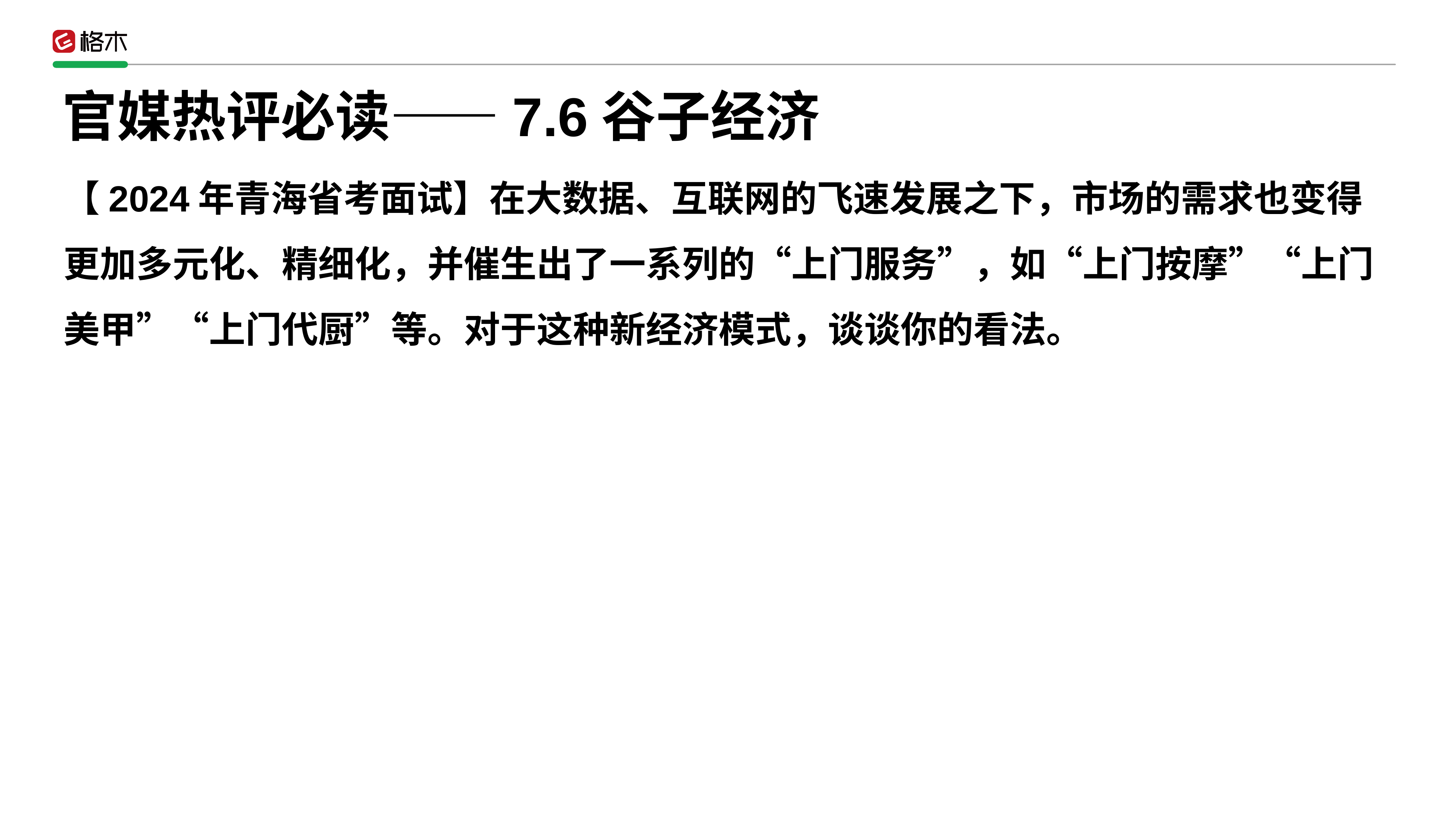

官媒热评必读——7.6谷子经济
【2024年青海省考面试】在大数据、互联网的飞速发展之下，市场的需求也变得更加多元化、精细化，并催生出了一系列的“上门服务”，如“上门按摩”“上门美甲”“上门代厨”等。对于这种新经济模式，谈谈你的看法。